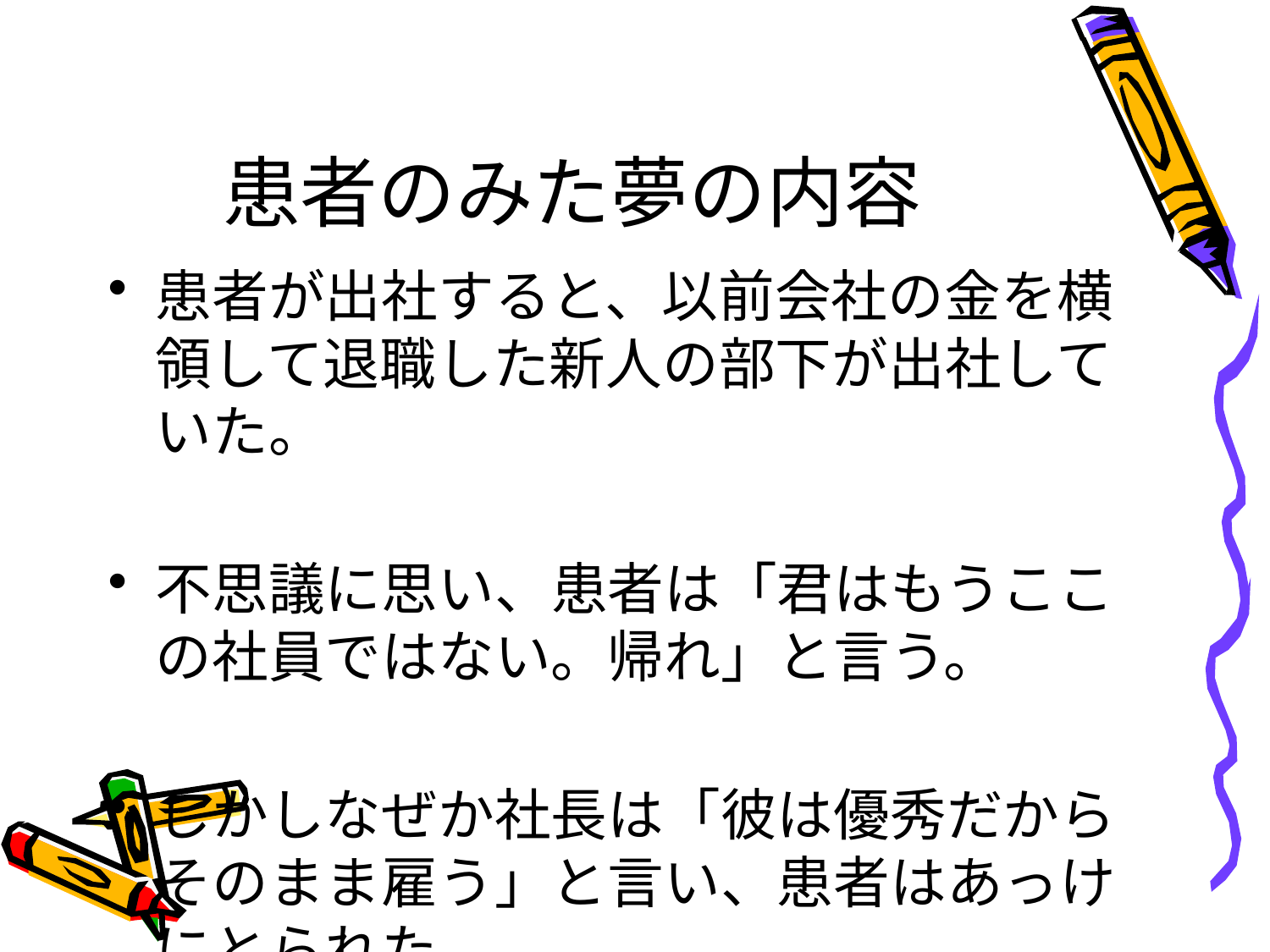

# 患者のみた夢の内容
患者が出社すると、以前会社の金を横領して退職した新人の部下が出社していた。

不思議に思い、患者は「君はもうここの社員ではない。帰れ」と言う。

しかしなぜか社長は「彼は優秀だからそのまま雇う」と言い、患者はあっけにとられた。